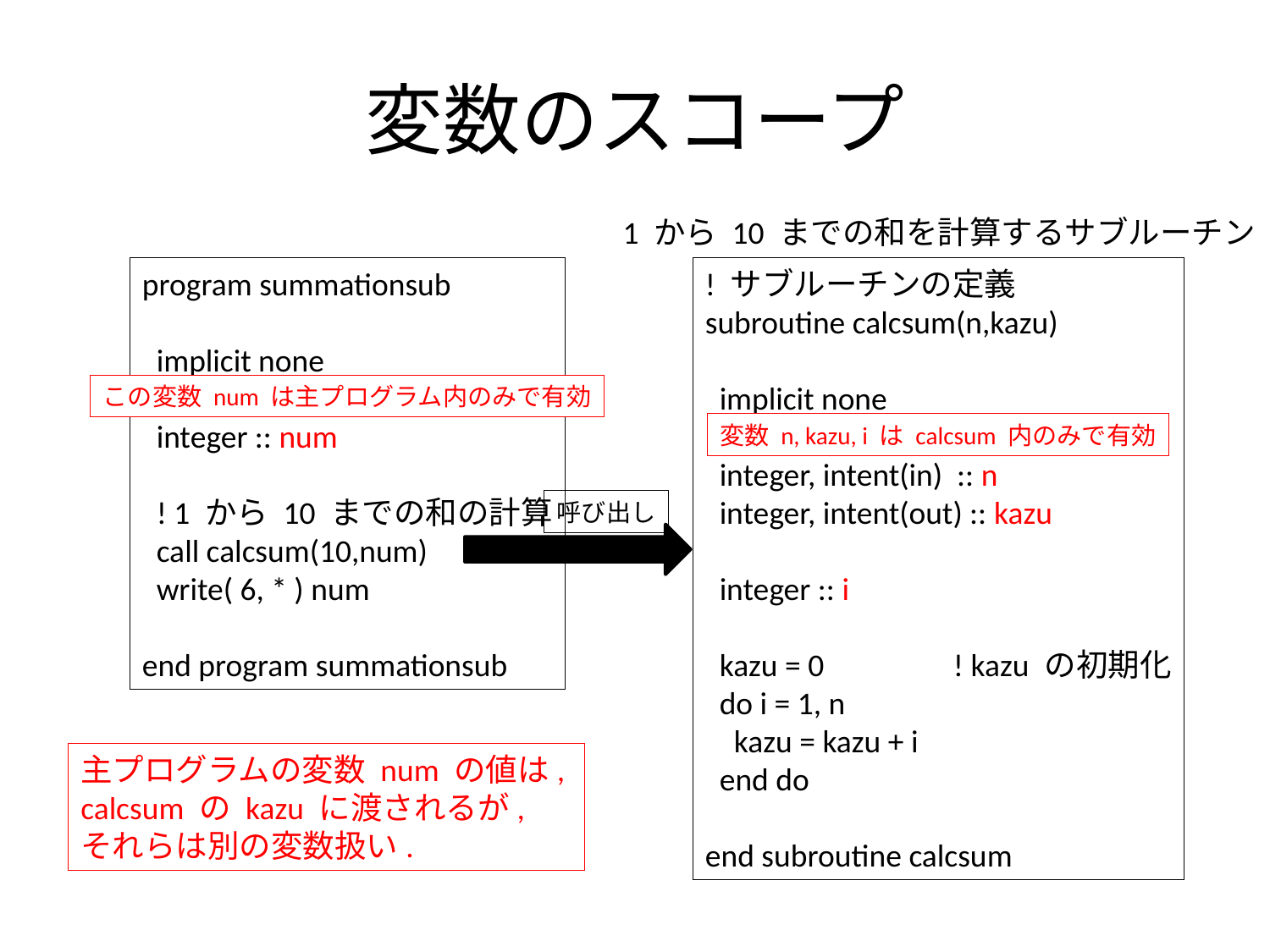

# 変数のスコープ
1 から 10 までの和を計算するサブルーチン
program summationsub

  implicit none

  integer :: num

  ! 1 から 10 までの和の計算
  call calcsum(10,num)
  write( 6, * ) num

end program summationsub
! サブルーチンの定義
subroutine calcsum(n,kazu)

  implicit none

  integer, intent(in)  :: n
  integer, intent(out) :: kazu

  integer :: i

  kazu = 0                  ! kazu の初期化
  do i = 1, n
    kazu = kazu + i
  end do

end subroutine calcsum
この変数 num は主プログラム内のみで有効
変数 n, kazu, i は calcsum 内のみで有効
呼び出し

主プログラムの変数 num の値は,
calcsum の kazu に渡されるが,
それらは別の変数扱い.